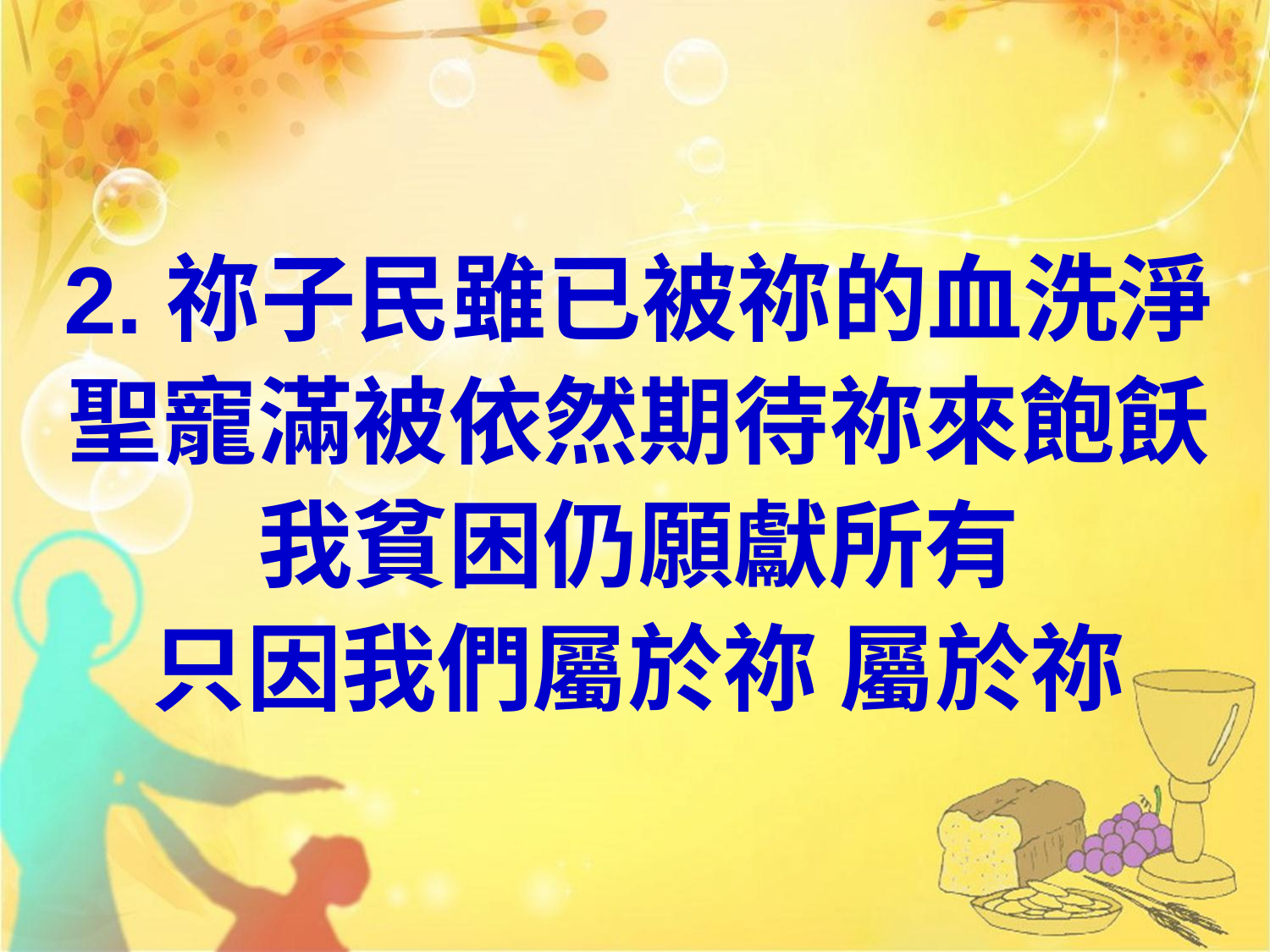

# 2.祢子民雖已被祢的血洗淨 聖寵滿被依然期待祢來飽飫 我貧困仍願獻所有 只因我們屬於祢 屬於祢